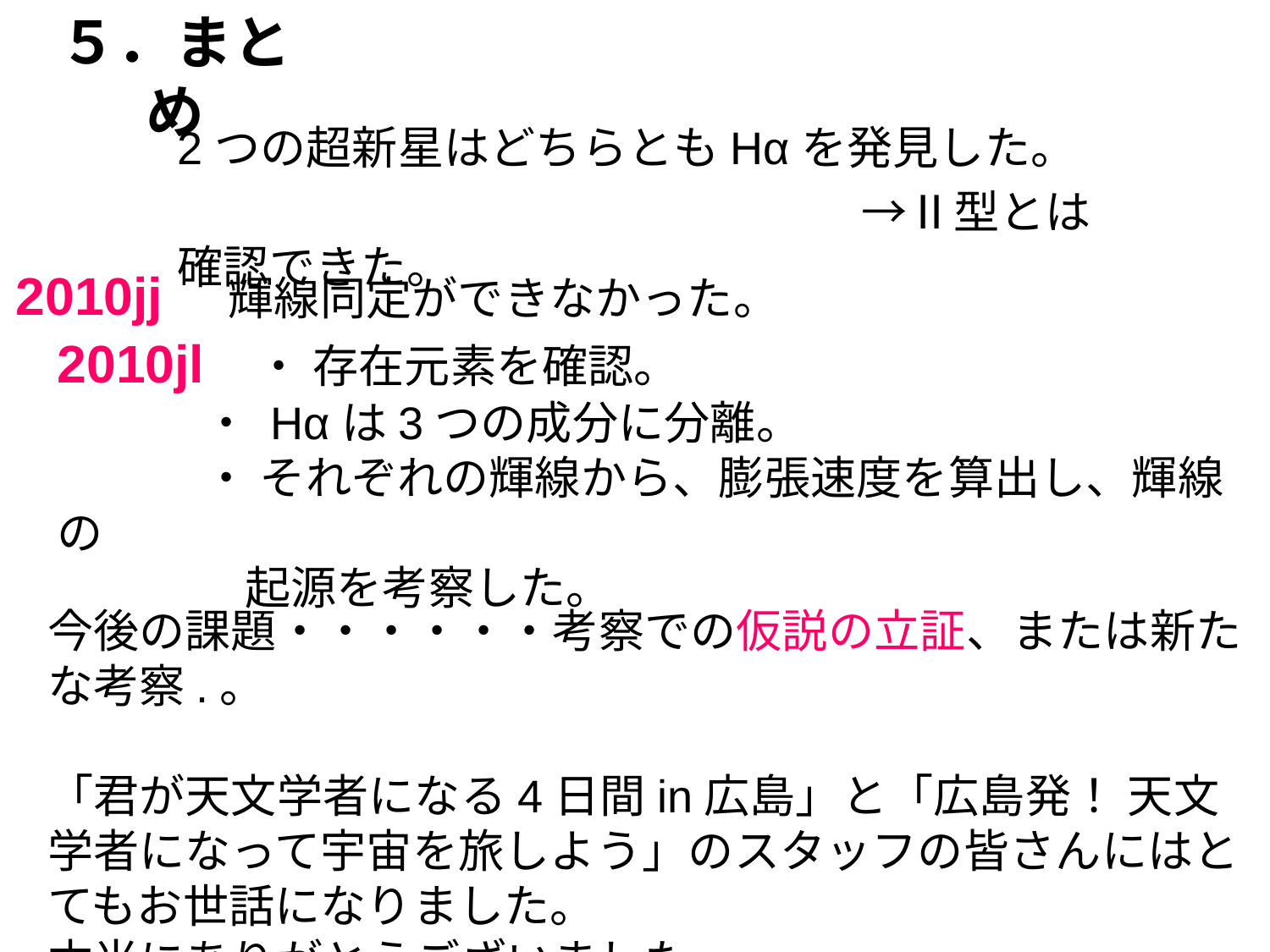

５．まとめ
2つの超新星はどちらともHαを発見した。
　　　　　    　　　　　　　　　→Ⅱ型とは確認できた。

2010jj　輝線同定ができなかった。
2010jl     ・ 存在元素を確認。
             ・ Hαは3つの成分に分離。
             ・ それぞれの輝線から、膨張速度を算出し、輝線の
                 起源を考察した。

今後の課題・・・・・・考察での仮説の立証、または新たな考察.。

「君が天文学者になる4日間in広島」と「広島発！ 天文学者になって宇宙を旅しよう」のスタッフの皆さんにはとてもお世話になりました。
本当にありがとうございました。